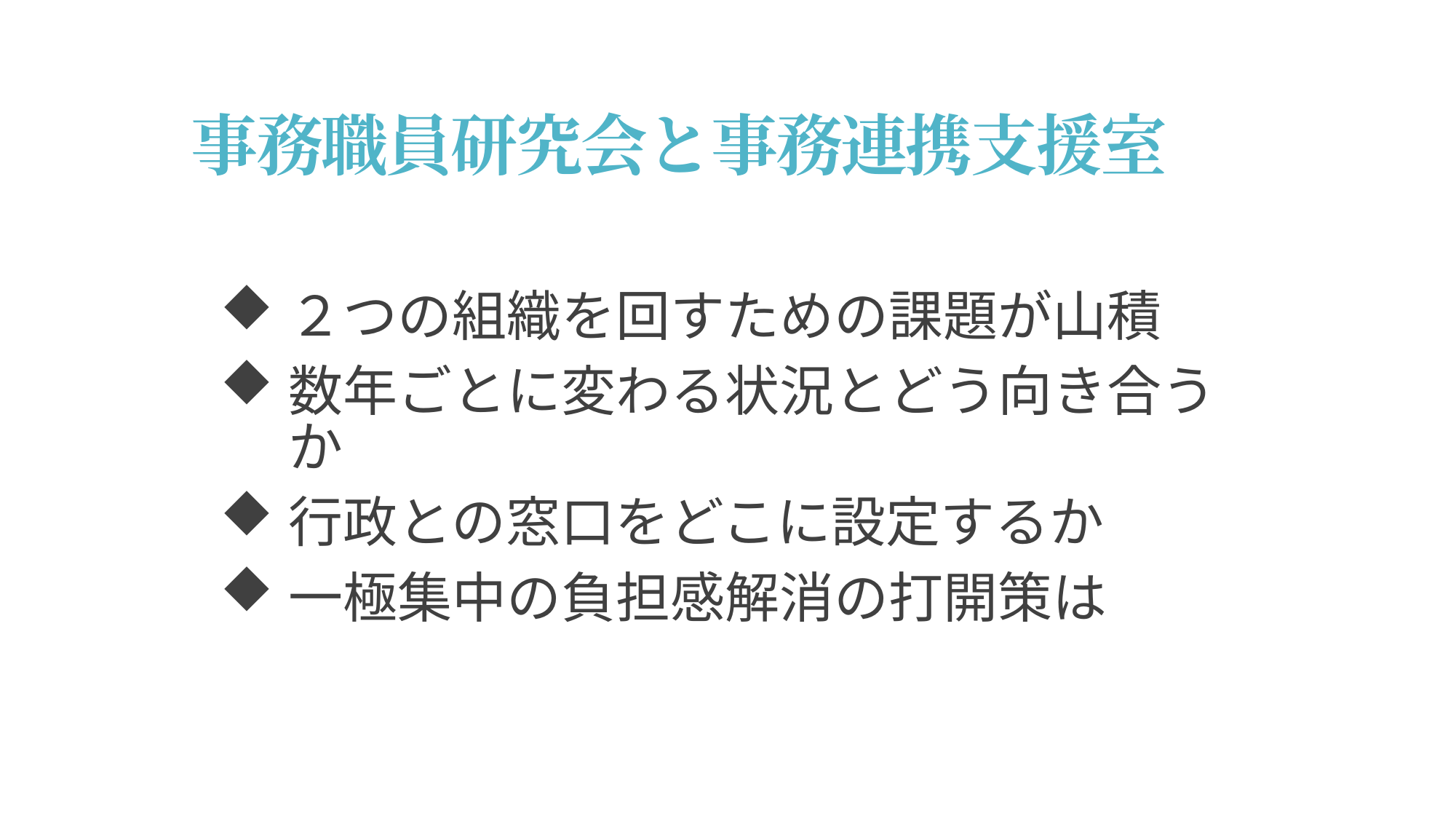

# 事務職員研究会と事務連携支援室
２つの組織を回すための課題が山積
数年ごとに変わる状況とどう向き合うか
行政との窓口をどこに設定するか
一極集中の負担感解消の打開策は